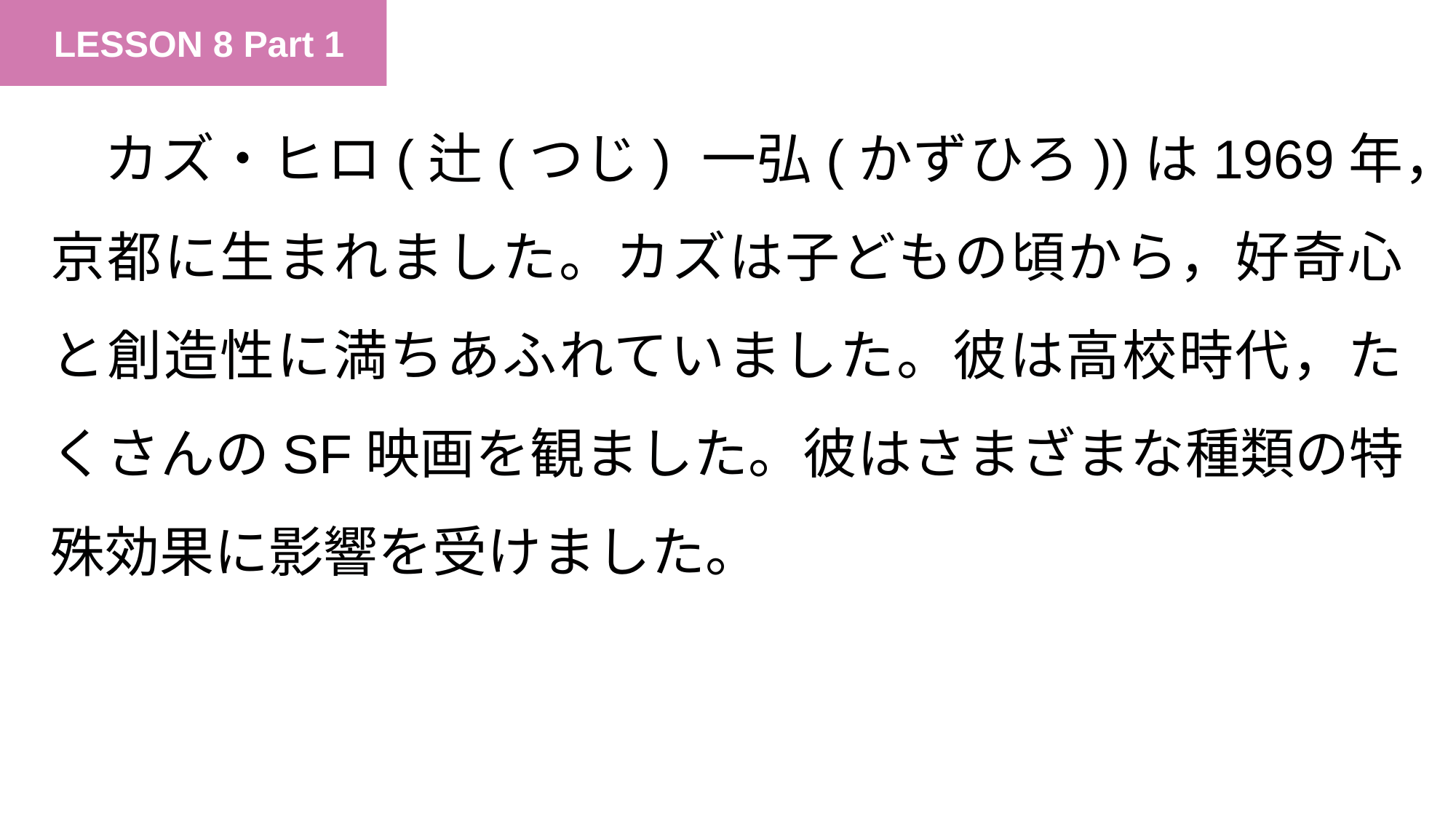

カズ・ヒロ(辻(つじ) 一弘(かずひろ))は1969年，京都に生まれました。カズは子どもの頃から，好奇心と創造性に満ちあふれていました。彼は高校時代，たくさんのSF映画を観ました。彼はさまざまな種類の特殊効果に影響を受けました。